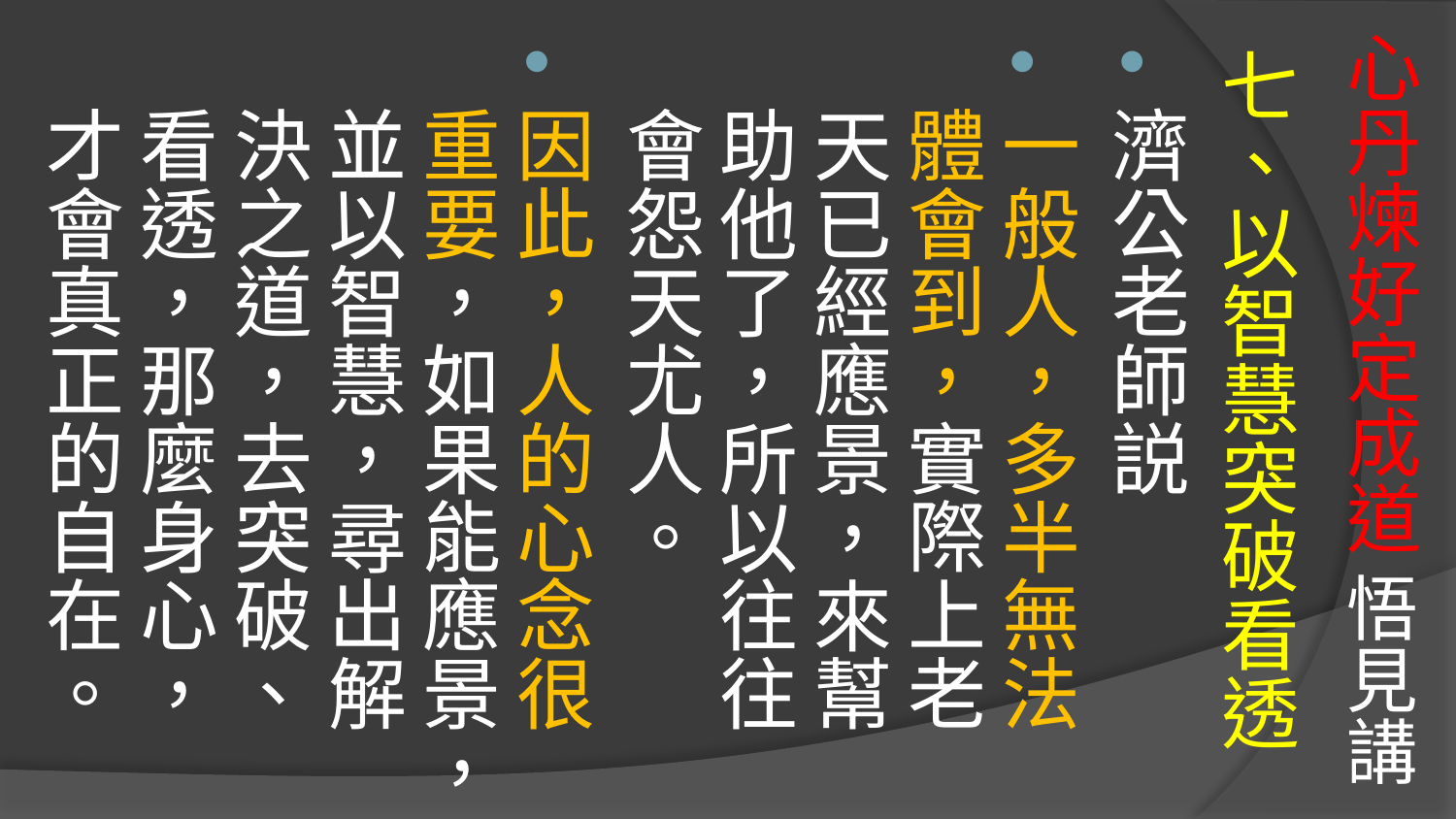

# 心丹煉好定成道 悟見講
七、以智慧突破看透
濟公老師説
一般人，多半無法體會到，實際上老天已經應景，來幫助他了，所以往往會怨天尤人。
因此，人的心念很重要，如果能應景，並以智慧，尋出解決之道，去突破、看透，那麼身心，才會真正的自在。